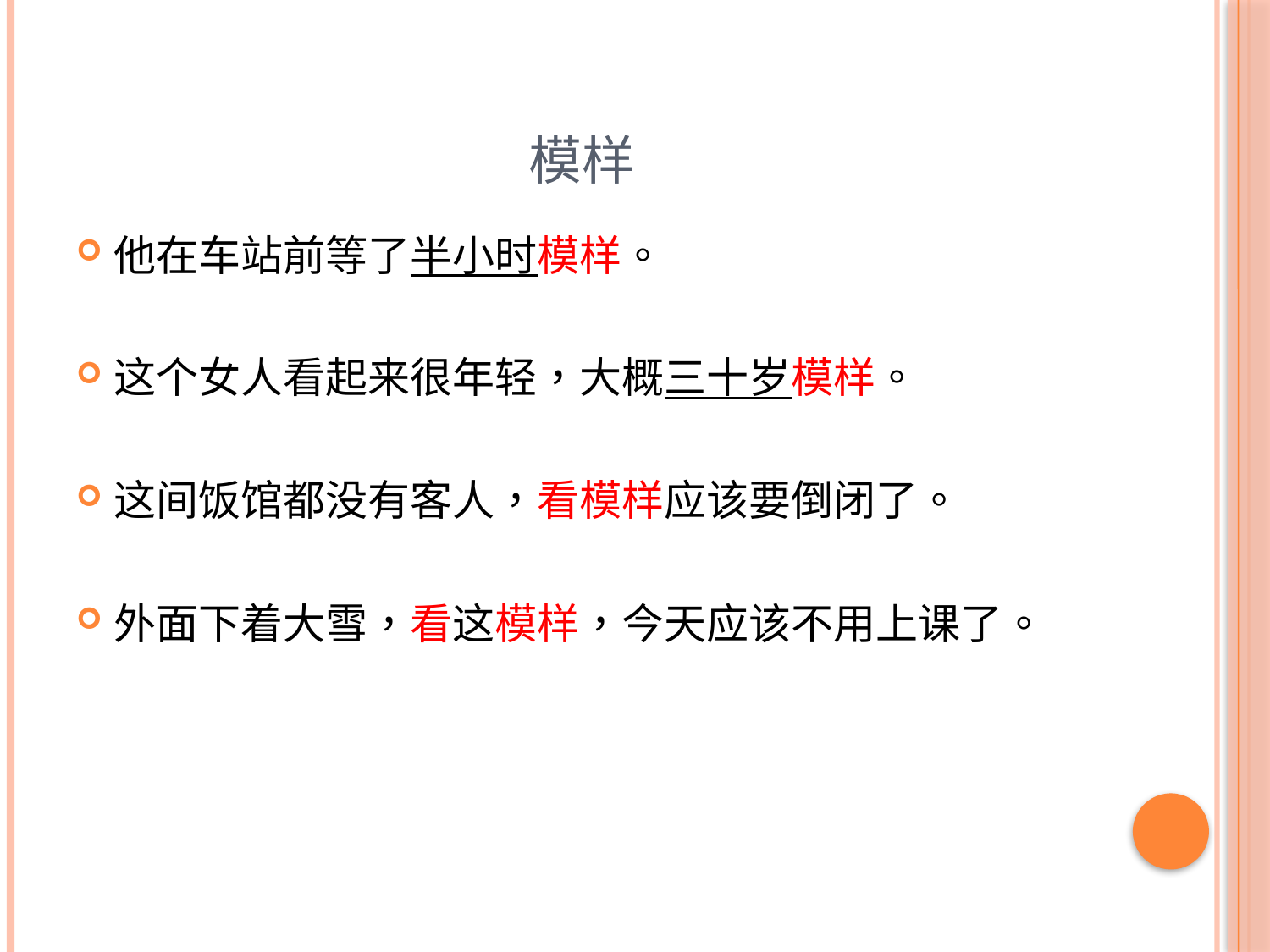

# 模样
他在车站前等了半小时模样。

这个女人看起来很年轻，大概三十岁模样。

这间饭馆都没有客人，看模样应该要倒闭了。

外面下着大雪，看这模样，今天应该不用上课了。